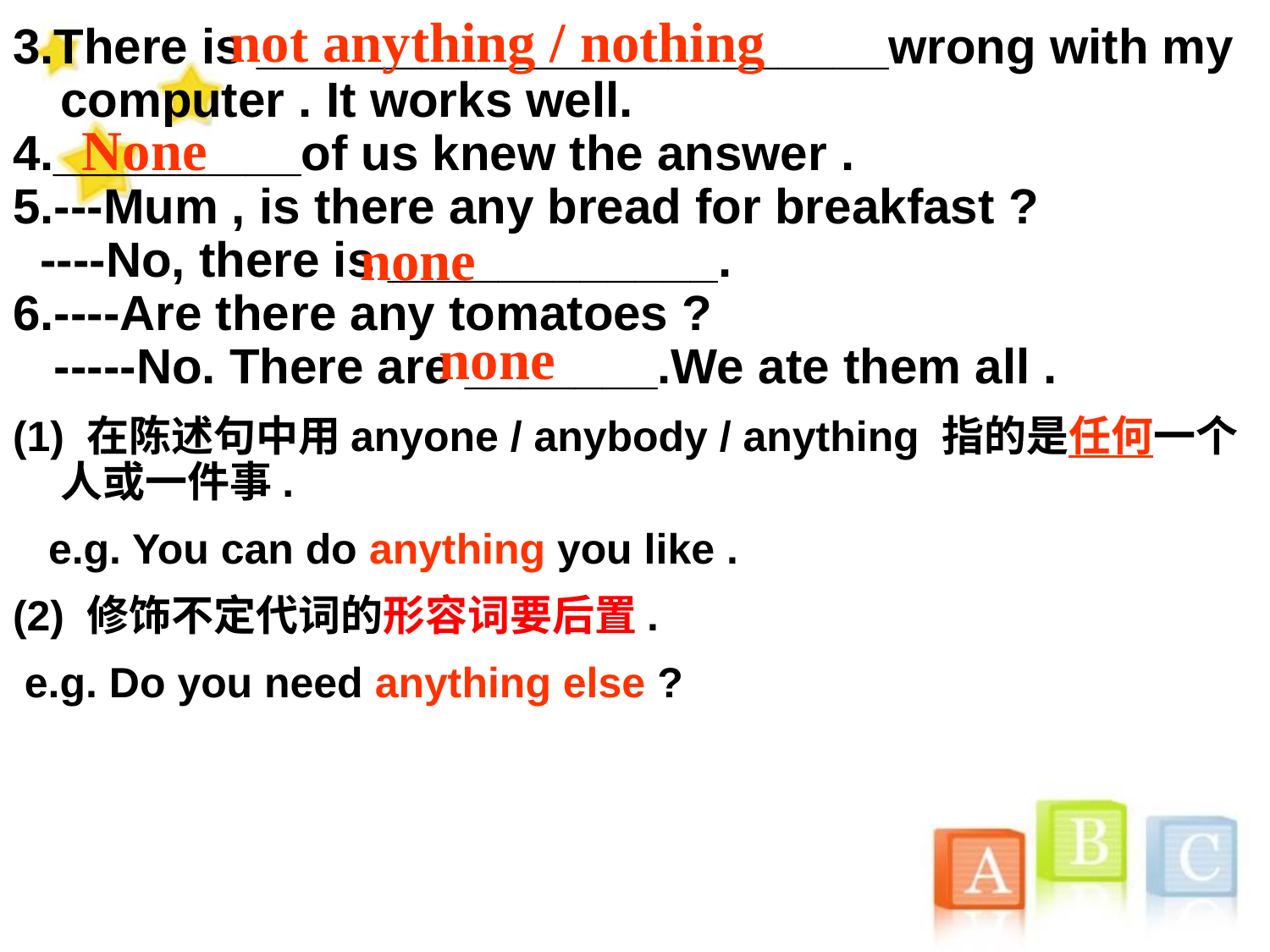

not anything / nothing
3.There is _______________________wrong with my computer . It works well.
4._________of us knew the answer .
5.---Mum , is there any bread for breakfast ?
  ----No, there is ____________.
6.----Are there any tomatoes ?
   -----No. There are _______.We ate them all .
(1) 在陈述句中用anyone / anybody / anything 指的是任何一个人或一件事.
   e.g. You can do anything you like .
(2) 修饰不定代词的形容词要后置.
 e.g. Do you need anything else ?
None
none
none